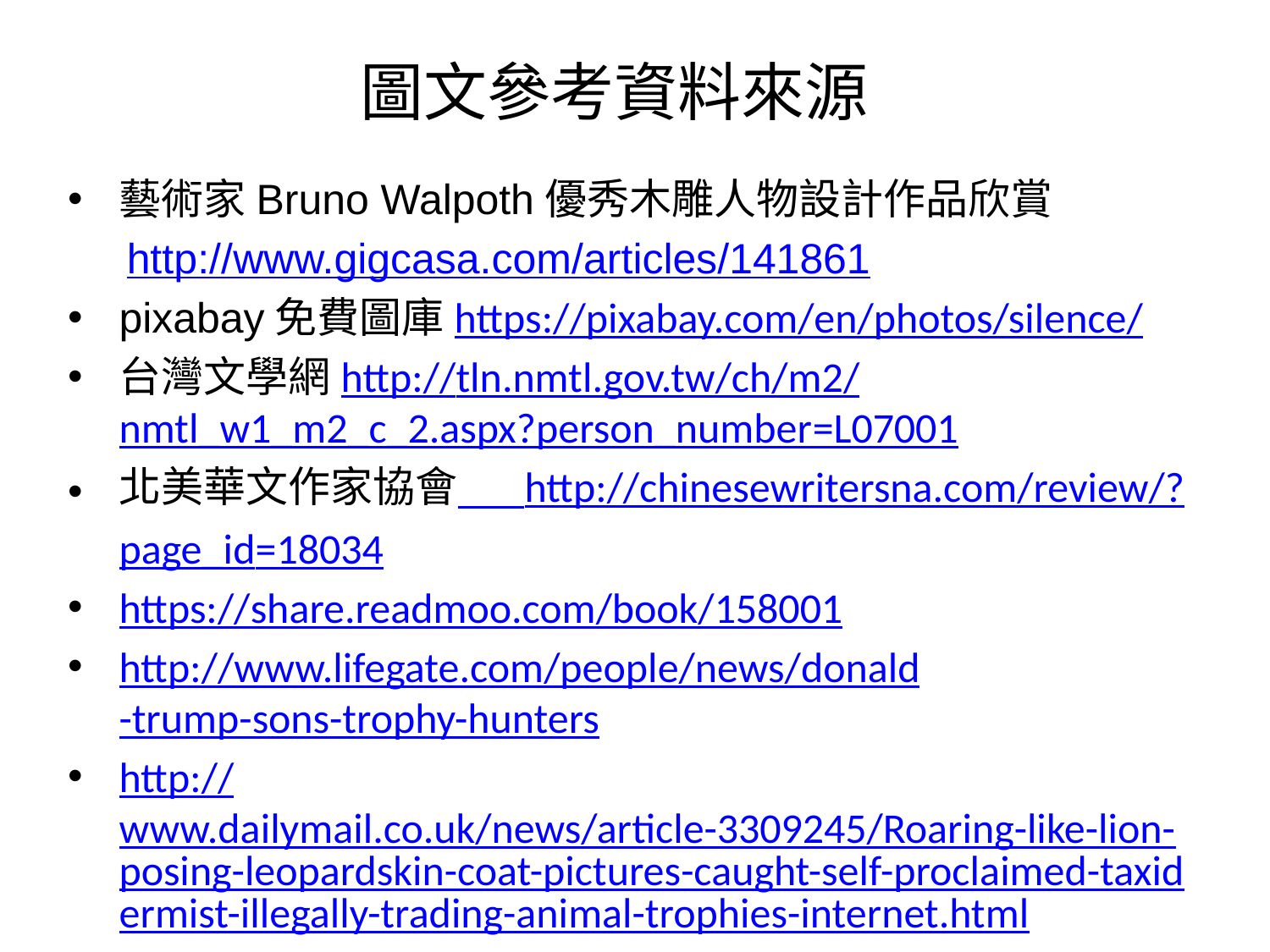

圖文參考資料來源
藝術家Bruno Walpoth優秀木雕人物設計作品欣賞
     http://www.gigcasa.com/articles/141861
pixabay免費圖庫https://pixabay.com/en/photos/silence/
台灣文學網http://tln.nmtl.gov.tw/ch/m2/nmtl_w1_m2_c_2.aspx?person_number=L07001
北美華文作家協會       http://chinesewritersna.com/review/?page_id=18034
https://share.readmoo.com/book/158001
http://www.lifegate.com/people/news/donald-trump-sons-trophy-hunters
http://www.dailymail.co.uk/news/article-3309245/Roaring-like-lion-posing-leopardskin-coat-pictures-caught-self-proclaimed-taxidermist-illegally-trading-animal-trophies-internet.html